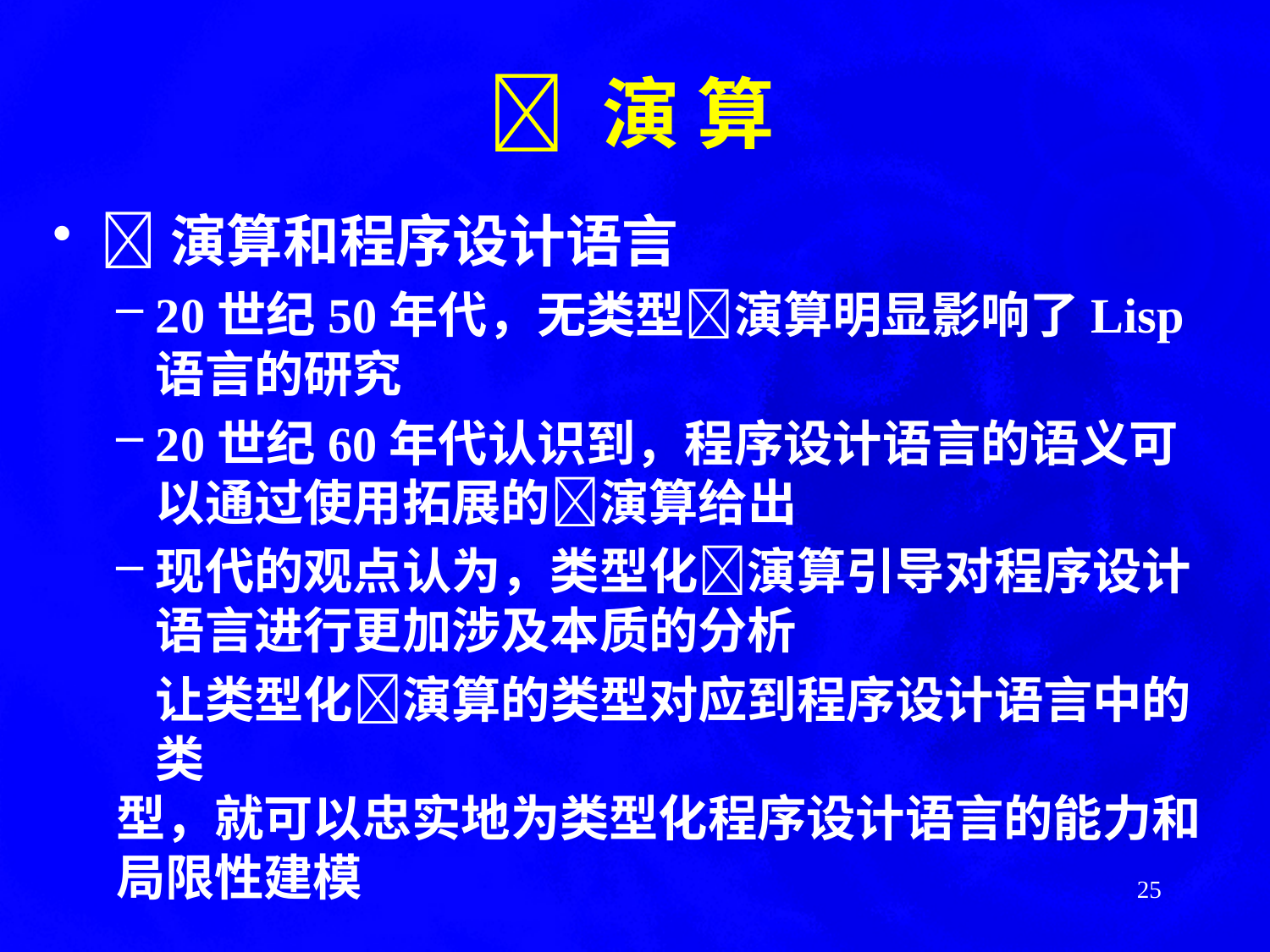

# λ 演 算
λ演算和程序设计语言
20世纪50年代，无类型λ演算明显影响了Lisp语言的研究
20世纪60年代认识到，程序设计语言的语义可以通过使用拓展的λ演算给出
现代的观点认为，类型化λ演算引导对程序设计语言进行更加涉及本质的分析
	让类型化λ演算的类型对应到程序设计语言中的类
型，就可以忠实地为类型化程序设计语言的能力和
局限性建模
25